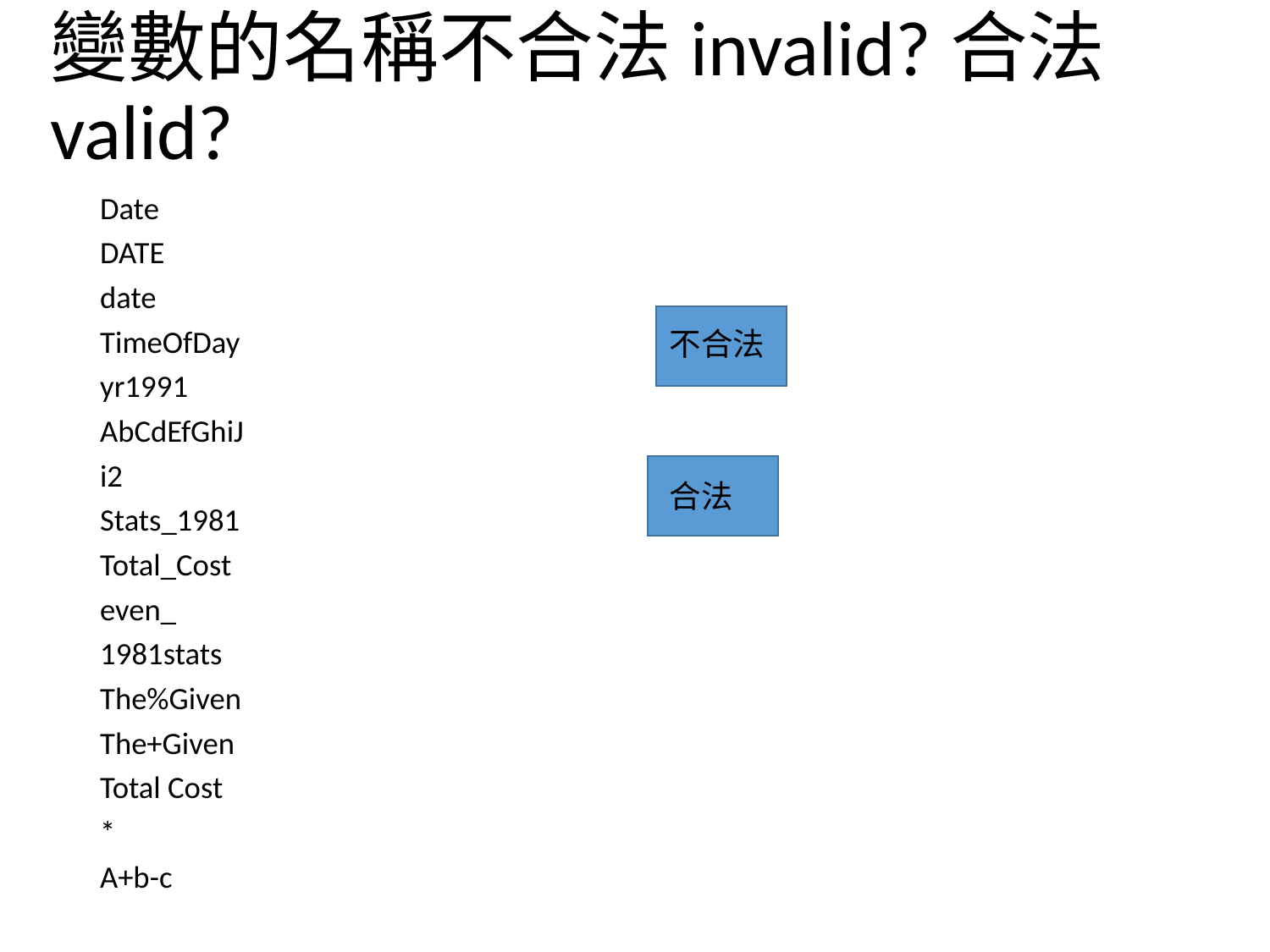

# 變數的名稱不合法invalid?合法valid?
Date
DATE
date
TimeOfDay
yr1991
AbCdEfGhiJ
i2
Stats_1981
Total_Cost
even_
1981stats
The%Given
The+Given
Total Cost
*
A+b-c

不合法

合法